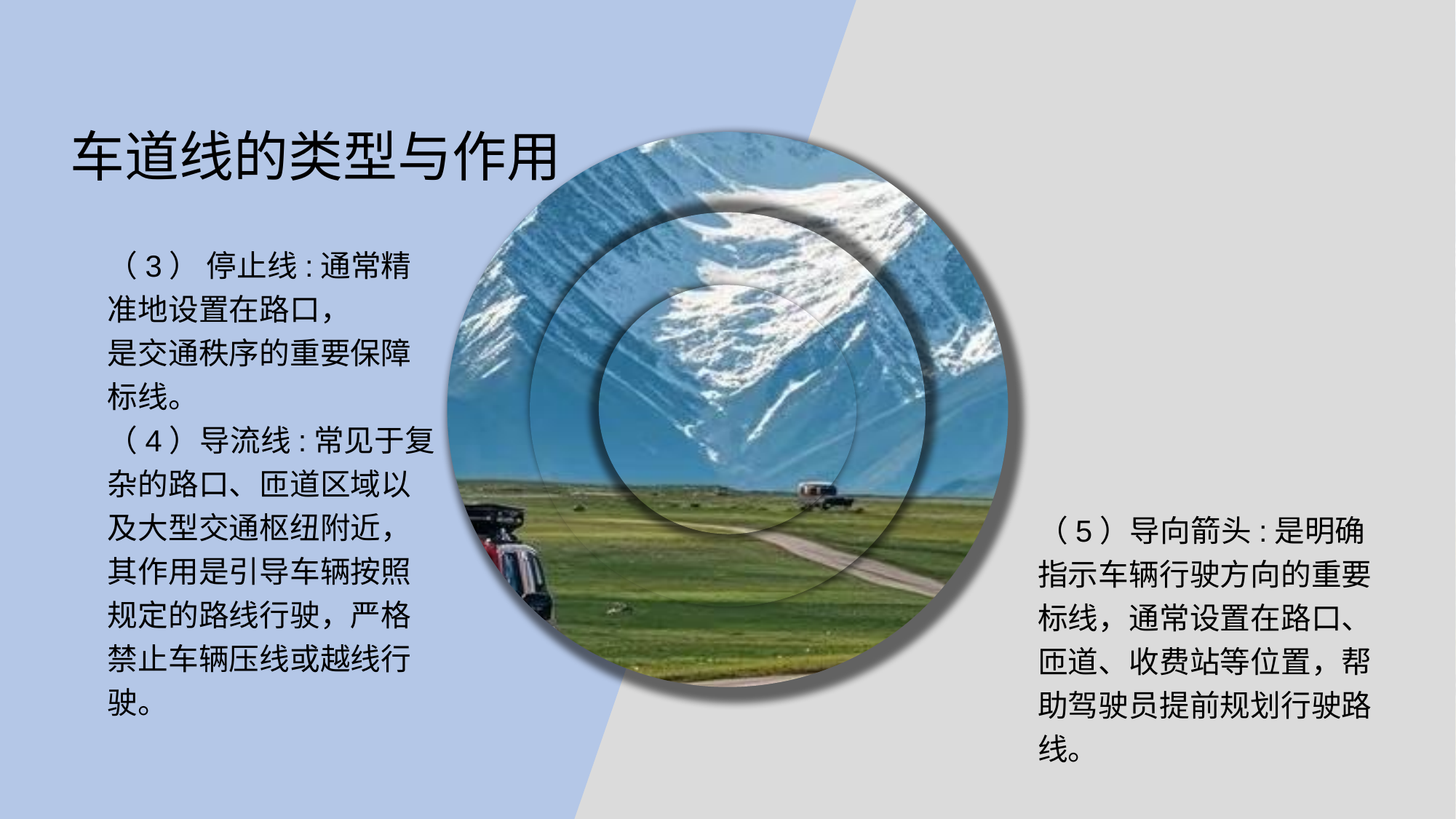

车道线的类型与作用

（3） 停止线:通常精准地设置在路口，
是交通秩序的重要保障标线。
（4）导流线:常见于复杂的路口、匝道区域以及大型交通枢纽附近，其作用是引导车辆按照规定的路线行驶，严格禁止车辆压线或越线行驶。

（5）导向箭头:是明确指示车辆行驶方向的重要标线，通常设置在路口、匝道、收费站等位置，帮助驾驶员提前规划行驶路线。